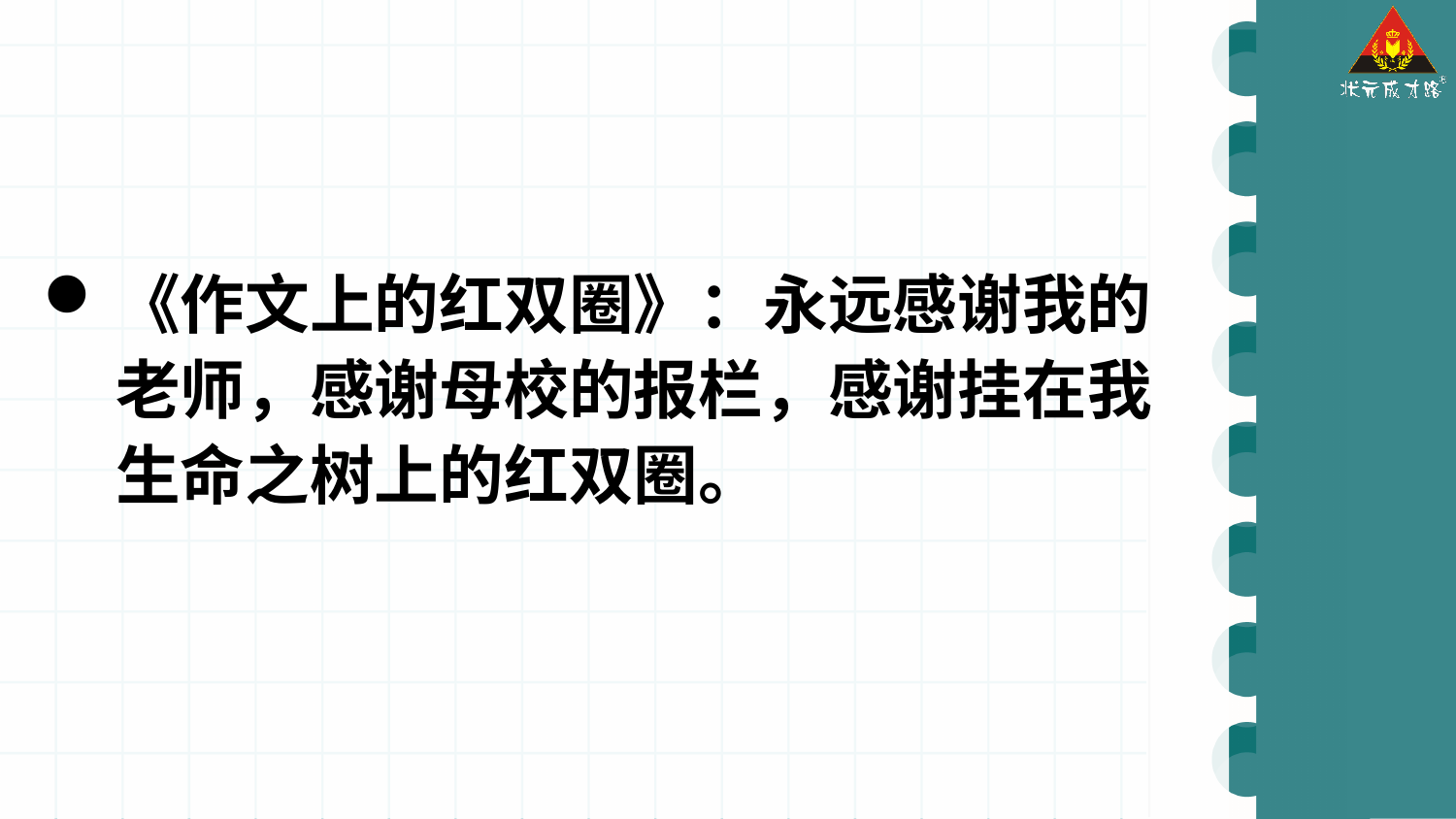

《作文上的红双圈》：永远感谢我的老师，感谢母校的报栏，感谢挂在我生命之树上的红双圈。